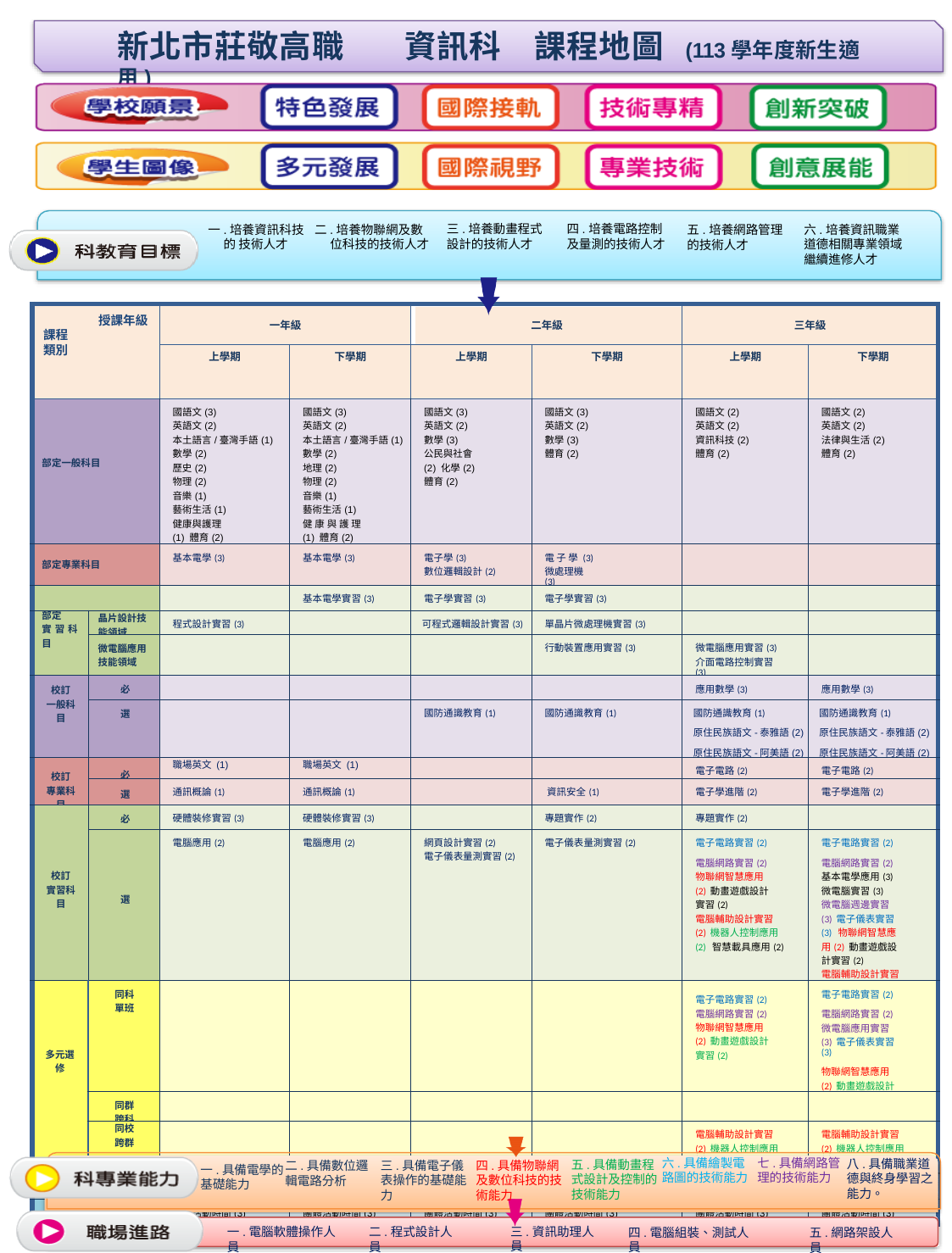

# 新北市莊敬高職	資訊科	課程地圖 (113學年度新生適用)

一.培養資訊科技的 技術人才
二.培養物聯網及數位科技的技術人才
三.培養動畫程式設計的技術人才
四.培養電路控制及量測的技術人才
六.培養資訊職業道德相關專業領域繼續進修人才
五.培養網路管理的技術人才

| 授課年級 課程 類別 |  | 一年級 |  | 二年級 |  | 三年級 |  |
| --- | --- | --- | --- | --- | --- | --- | --- |
|  |  | 上學期 | 下學期 | 上學期 | 下學期 | 上學期 | 下學期 |
| 部定一般科目 |  | 國語文(3) 英語文(2) 本土語言/臺灣手語(1) 數學(2) 歷史(2) 物理(2) 音樂(1) 藝術生活(1) 健康與護理(1) 體育(2) 全民國防教育(1) | 國語文(3) 英語文(2) 本土語言/臺灣手語(1) 數學(2) 地理(2) 物理(2) 音樂(1) 藝術生活(1) 健康與護理(1) 體育(2) 全民國防教育(1) | 國語文(3) 英語文(2) 數學(3) 公民與社會(2) 化學(2) 體育(2) | 國語文(3) 英語文(2) 數學(3) 體育(2) | 國語文(2) 英語文(2) 資訊科技(2) 體育(2) | 國語文(2) 英語文(2) 法律與生活(2) 體育(2) |
| 部定專業科目 |  | 基本電學(3) | 基本電學(3) | 電子學(3) 數位邏輯設計(2) | 電 子 學 (3) 微處理機(3) |  |  |
|  |  |  | 基本電學實習(3) | 電子學實習(3) | 電子學實習(3) |  |  |
| 部定 實 習 科 目 | 晶片設計技 能領域 | 程式設計實習(3) |  | 可程式邏輯設計實習(3) | 單晶片微處理機實習(3) |  |  |
|  | 微電腦應用 技能領域 |  |  |  | 行動裝置應用實習(3) | 微電腦應用實習(3) 介面電路控制實習(3) |  |
| 校訂 一般科 目 | 必 |  |  |  |  | 應用數學(3) | 應用數學(3) |
|  | 選 |  |  | 國防通識教育(1) | 國防通識教育(1) | 國防通識教育(1) 原住民族語文-泰雅語(2) 原住民族語文-阿美語(2) | 國防通識教育(1) 原住民族語文-泰雅語(2) 原住民族語文-阿美語(2) |
| 校訂 專業科 目 | 必 | 職場英文 (1) | 職場英文 (1) |  |  | 電子電路(2) | 電子電路(2) |
|  | 選 | 通訊概論(1) | 通訊概論(1) |  | 資訊安全(1) | 電子學進階(2) | 電子學進階(2) |
| 校訂 實習科 目 | 必 | 硬體裝修實習(3) | 硬體裝修實習(3) |  | 專題實作(2) | 專題實作(2) |  |
|  | 選 | 電腦應用(2) | 電腦應用(2) | 網頁設計實習(2) 電子儀表量測實習(2) | 電子儀表量測實習(2) | 電子電路實習(2) 電腦網路實習(2) 物聯網智慧應用(2) 動畫遊戲設計實習(2) 電腦輔助設計實習(2) 機器人控制應用(2) 智慧載具應用(2) | 電子電路實習(2) 電腦網路實習(2) 基本電學應用(3) 微電腦實習(3) 微電腦週邊實習(3) 電子儀表實習(3) 物聯網智慧應用(2) 動畫遊戲設計實習(2) 電腦輔助設計實習(2) 機器人控制應用(2) 智慧載具應用(2) |
| 多元選 修 | 同科 單班 |  |  |  |  | 電子電路實習(2) 電腦網路實習(2) 物聯網智慧應用(2) 動畫遊戲設計實習(2) | 電子電路實習(2) 電腦網路實習(2) 微電腦應用實習(3) 電子儀表實習(3) 物聯網智慧應用(2) 動畫遊戲設計實習(2) |
|  | 同群 跨科 |  |  |  |  |  |  |
|  | 同校 跨群 |  |  |  |  | 電腦輔助設計實習(2) 機器人控制應用(2) | 電腦輔助設計實習(2) 機器人控制應用(2) |
| 彈性學習時間 |  | 彈性學習時間(1) | 彈性學習時間(1) | 彈性學習時間(1) | 彈性學習時間(1) | 彈性學習時間(0) | 彈性學習時間(0) |
| 團體活動時間 |  | 團體活動時間(3) | 團體活動時間(3) | 團體活動時間(3) | 團體活動時間(3) | 團體活動時間(3) | 團體活動時間(3) |

六.具備繪製電路圖的技術能力

七.具備網路管理的技術能力

八.具備職業道德與終身學習之能力。

五.具備動畫程式設計及控制的技術能力

三.具備電子儀表操作的基礎能力
四.具備物聯網及數位科技的技術能力
二.具備數位邏輯電路分析

一.具備電學的基礎能力

三.資訊助理人員
一.電腦軟體操作人員
二.程式設計人員
四.電腦組裝、測試人員
五.網路架設人員